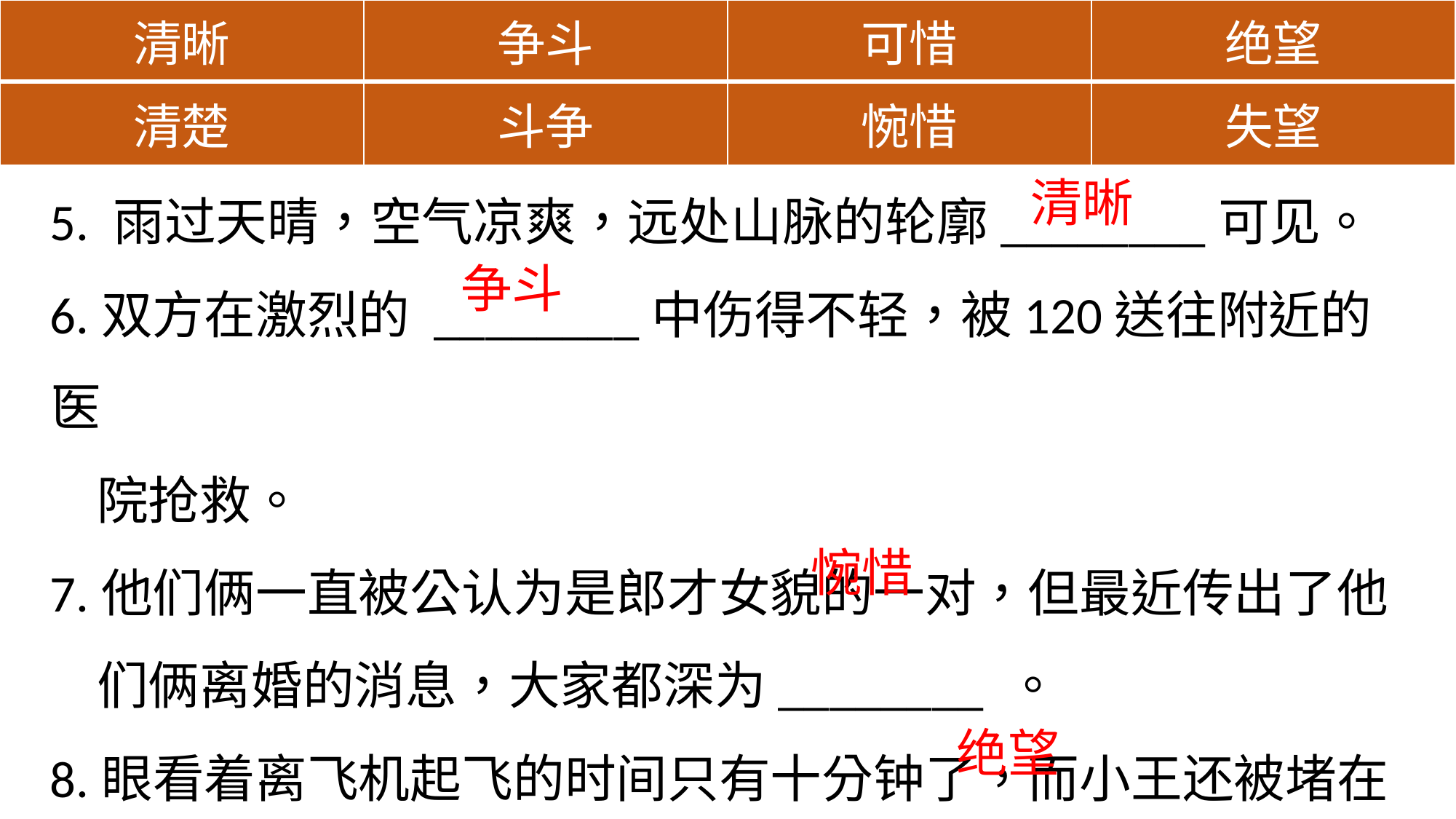

| 清晰 | 争斗 | 可惜 | 绝望 |
| --- | --- | --- | --- |
| 清楚 | 斗争 | 惋惜 | 失望 |
5. 雨过天晴，空气凉爽，远处山脉的轮廓________可见。
6.双方在激烈的 ________中伤得不轻，被120送往附近的医
   院抢救。
7.他们俩一直被公认为是郎才女貌的一对，但最近传出了他
   们俩离婚的消息，大家都深为________ 。
8.眼看着离飞机起飞的时间只有十分钟了，而小王还被堵在
   离机场20公里的路上，她心里是彻底________ 了。
清晰
争斗
惋惜
绝望